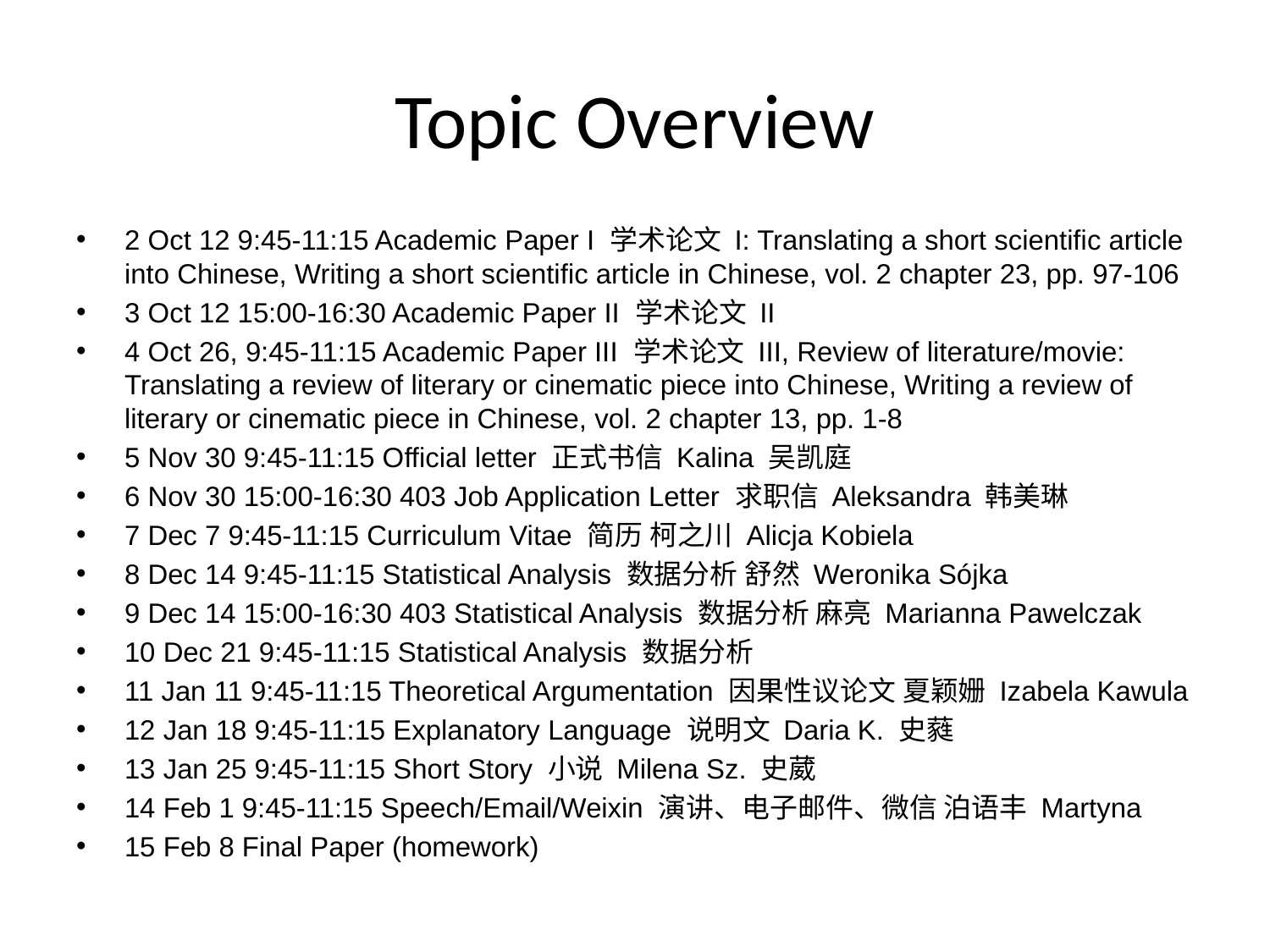

# Topic Overview
2 Oct 12 9:45-11:15 Academic Paper I 学术论文 I: Translating a short scientiﬁc article into Chinese, Writing a short scientiﬁc article in Chinese, vol. 2 chapter 23, pp. 97-106
3 Oct 12 15:00-16:30 Academic Paper II 学术论文 II
4 Oct 26, 9:45-11:15 Academic Paper III 学术论文 III, Review of literature/movie: Translating a review of literary or cinematic piece into Chinese, Writing a review of literary or cinematic piece in Chinese, vol. 2 chapter 13, pp. 1-8
5 Nov 30 9:45-11:15 Official letter 正式书信 Kalina 吴凯庭
6 Nov 30 15:00-16:30 403 Job Application Letter 求职信 Aleksandra 韩美琳
7 Dec 7 9:45-11:15 Curriculum Vitae 简历 柯之川 Alicja Kobiela
8 Dec 14 9:45-11:15 Statistical Analysis 数据分析 舒然 Weronika Sójka
9 Dec 14 15:00-16:30 403 Statistical Analysis 数据分析 麻亮 Marianna Pawelczak
10 Dec 21 9:45-11:15 Statistical Analysis 数据分析
11 Jan 11 9:45-11:15 Theoretical Argumentation 因果性议论文 夏颖姗 Izabela Kawula
12 Jan 18 9:45-11:15 Explanatory Language 说明文 Daria K. 史蕤
13 Jan 25 9:45-11:15 Short Story 小说 Milena Sz. 史葳
14 Feb 1 9:45-11:15 Speech/Email/Weixin 演讲、电子邮件、微信 泊语丰 Martyna
15 Feb 8 Final Paper (homework)